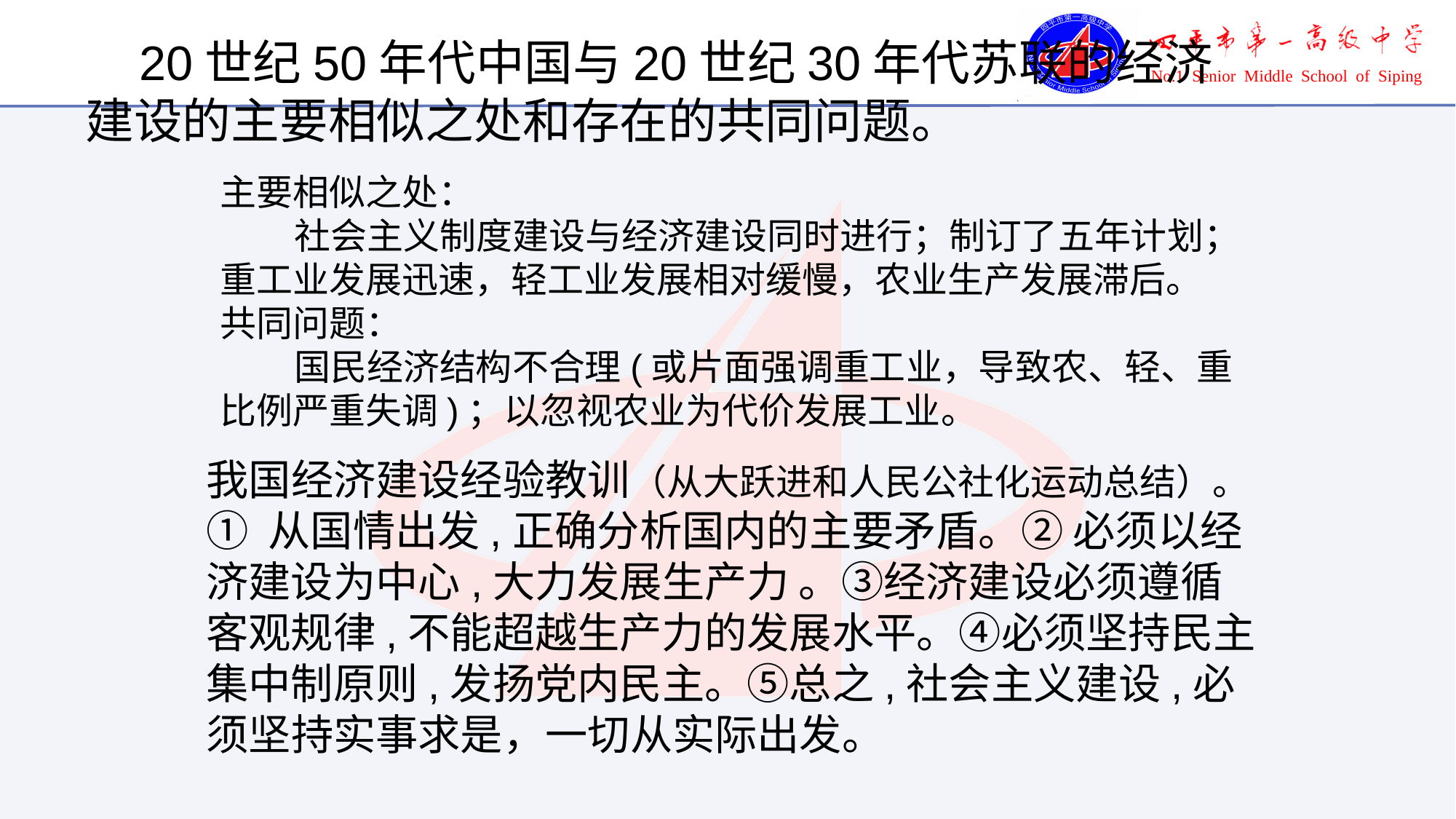

20世纪50年代中国与20世纪30年代苏联的经济建设的主要相似之处和存在的共同问题。
主要相似之处：
        社会主义制度建设与经济建设同时进行；制订了五年计划；重工业发展迅速，轻工业发展相对缓慢，农业生产发展滞后。
共同问题：
        国民经济结构不合理(或片面强调重工业，导致农、轻、重比例严重失调)；以忽视农业为代价发展工业。
我国经济建设经验教训（从大跃进和人民公社化运动总结）。
① 从国情出发,正确分析国内的主要矛盾。② 必须以经济建设为中心,大力发展生产力 。③经济建设必须遵循客观规律,不能超越生产力的发展水平。④必须坚持民主集中制原则,发扬党内民主。⑤总之,社会主义建设,必须坚持实事求是，一切从实际出发。